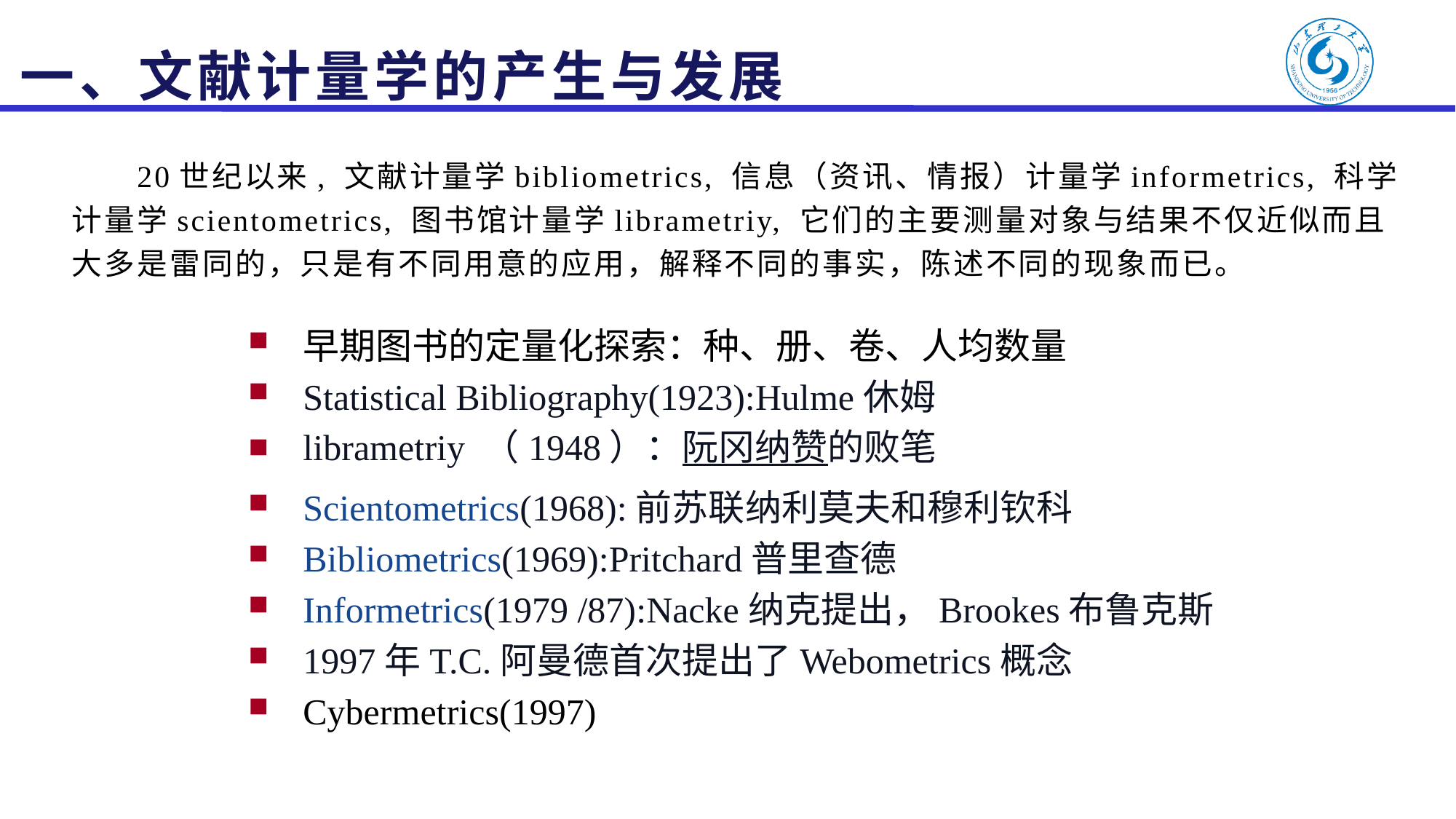

# 一、文献计量学的产生与发展
20世纪以来, 文献计量学bibliometrics, 信息（资讯、情报）计量学informetrics, 科学计量学scientometrics, 图书馆计量学librametriy, 它们的主要测量对象与结果不仅近似而且大多是雷同的，只是有不同用意的应用，解释不同的事实，陈述不同的现象而已。
早期图书的定量化探索：种、册、卷、人均数量
Statistical Bibliography(1923):Hulme休姆
librametriy （1948）：阮冈纳赞的败笔
Scientometrics(1968):前苏联纳利莫夫和穆利钦科
Bibliometrics(1969):Pritchard普里查德
Informetrics(1979 /87):Nacke纳克提出，Brookes布鲁克斯
1997年T.C.阿曼德首次提出了Webometrics概念
Cybermetrics(1997)